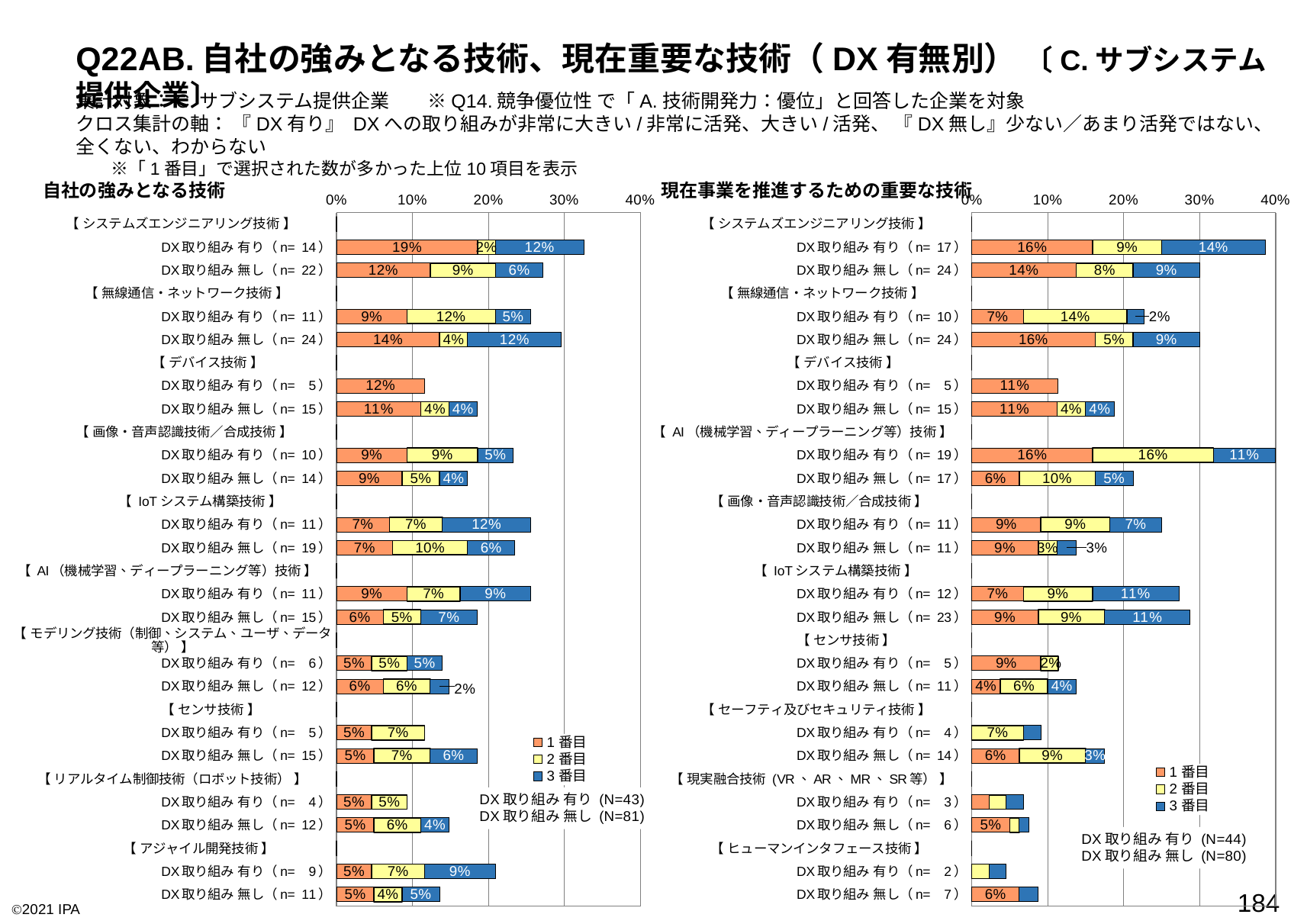

Q22AB.自社の強みとなる技術、現在重要な技術（DX有無別） 〔C.サブシステム提供企業〕
集計対象：C.サブシステム提供企業　　※Q14.競争優位性 で「A.技術開発力：優位」と回答した企業を対象
クロス集計の軸： 『DX有り』 DXへの取り組みが非常に大きい/非常に活発、大きい/活発、 『DX無し』少ない／あまり活発ではない、全くない、わからない
　　※「1番目」で選択された数が多かった上位10項目を表示
自社の強みとなる技術
現在事業を推進するための重要な技術

### Chart:

| Category | 1番目 | 2番目 | 3番目 |
|---|---|---|---|
| 【 システムズエンジニアリング技術 】           | 0.0 | 0.0 | 0.0 |
| DX取り組み 有り（n=  14） | 0.18604651162790697 | 0.023255813953488372 | 0.11627906976744186 |
| DX取り組み 無し（n=  22） | 0.12345679012345678 | 0.08641975308641975 | 0.06172839506172839 |
| 【 無線通信・ネットワーク技術 】             | 0.0 | 0.0 | 0.0 |
| DX取り組み 有り（n=  11） | 0.09302325581395349 | 0.11627906976744186 | 0.046511627906976744 |
| DX取り組み 無し（n=  24） | 0.13580246913580246 | 0.037037037037037035 | 0.12345679012345678 |
| 【 デバイス技術 】                    | 0.0 | 0.0 | 0.0 |
| DX取り組み 有り（n=    5） | 0.11627906976744186 | 0.0 | 0.0 |
| DX取り組み 無し（n=  15） | 0.1111111111111111 | 0.037037037037037035 | 0.037037037037037035 |
| 【 画像・音声認識技術／合成技術 】            | 0.0 | 0.0 | 0.0 |
| DX取り組み 有り（n=  10） | 0.09302325581395349 | 0.09302325581395349 | 0.046511627906976744 |
| DX取り組み 無し（n=  14） | 0.08641975308641975 | 0.04938271604938271 | 0.037037037037037035 |
| 【 IoTシステム構築技術 】               | 0.0 | 0.0 | 0.0 |
| DX取り組み 有り（n=  11） | 0.06976744186046512 | 0.06976744186046512 | 0.11627906976744186 |
| DX取り組み 無し（n=  19） | 0.07407407407407407 | 0.09876543209876543 | 0.06172839506172839 |
| 【 AI（機械学習、ディープラーニング等）技術 】     | 0.0 | 0.0 | 0.0 |
| DX取り組み 有り（n=  11） | 0.09302325581395349 | 0.06976744186046512 | 0.09302325581395349 |
| DX取り組み 無し（n=  15） | 0.06172839506172839 | 0.04938271604938271 | 0.07407407407407407 |
| 【 モデリング技術（制御、システム、ユーザ、データ等） 】 | 0.0 | 0.0 | 0.0 |
| DX取り組み 有り（n=    6） | 0.046511627906976744 | 0.046511627906976744 | 0.046511627906976744 |
| DX取り組み 無し（n=  12） | 0.06172839506172839 | 0.06172839506172839 | 0.024691358024691357 |
| 【 センサ技術 】                     | 0.0 | 0.0 | 0.0 |
| DX取り組み 有り（n=    5） | 0.046511627906976744 | 0.06976744186046512 | 0.0 |
| DX取り組み 無し（n=  15） | 0.04938271604938271 | 0.07407407407407407 | 0.06172839506172839 |
| 【 リアルタイム制御技術（ロボット技術） 】        | 0.0 | 0.0 | 0.0 |
| DX取り組み 有り（n=    4） | 0.046511627906976744 | 0.046511627906976744 | 0.0 |
| DX取り組み 無し（n=  12） | 0.04938271604938271 | 0.06172839506172839 | 0.037037037037037035 |
| 【 アジャイル開発技術 】                 | 0.0 | 0.0 | 0.0 |
| DX取り組み 有り（n=    9） | 0.046511627906976744 | 0.06976744186046512 | 0.09302325581395349 |
| DX取り組み 無し（n=  11） | 0.04938271604938271 | 0.037037037037037035 | 0.04938271604938271 |

### Chart:

| Category | 1番目 | 2番目 | 3番目 |
|---|---|---|---|
| 【 システムズエンジニアリング技術 】           | 0.0 | 0.0 | 0.0 |
| DX取り組み 有り（n=  17） | 0.1590909090909091 | 0.09090909090909091 | 0.13636363636363635 |
| DX取り組み 無し（n=  24） | 0.1375 | 0.075 | 0.0875 |
| 【 無線通信・ネットワーク技術 】             | 0.0 | 0.0 | 0.0 |
| DX取り組み 有り（n=  10） | 0.06818181818181818 | 0.13636363636363635 | 0.022727272727272728 |
| DX取り組み 無し（n=  24） | 0.1625 | 0.05 | 0.0875 |
| 【 デバイス技術 】                    | 0.0 | 0.0 | 0.0 |
| DX取り組み 有り（n=    5） | 0.11363636363636363 | 0.0 | 0.0 |
| DX取り組み 無し（n=  15） | 0.1125 | 0.0375 | 0.0375 |
| 【 AI（機械学習、ディープラーニング等）技術 】     | 0.0 | 0.0 | 0.0 |
| DX取り組み 有り（n=  19） | 0.1590909090909091 | 0.1590909090909091 | 0.11363636363636363 |
| DX取り組み 無し（n=  17） | 0.0625 | 0.1 | 0.05 |
| 【 画像・音声認識技術／合成技術 】            | 0.0 | 0.0 | 0.0 |
| DX取り組み 有り（n=  11） | 0.09090909090909091 | 0.09090909090909091 | 0.06818181818181818 |
| DX取り組み 無し（n=  11） | 0.0875 | 0.025 | 0.025 |
| 【 IoTシステム構築技術 】               | 0.0 | 0.0 | 0.0 |
| DX取り組み 有り（n=  12） | 0.06818181818181818 | 0.09090909090909091 | 0.11363636363636363 |
| DX取り組み 無し（n=  23） | 0.0875 | 0.0875 | 0.1125 |
| 【 センサ技術 】                     | 0.0 | 0.0 | 0.0 |
| DX取り組み 有り（n=    5） | 0.09090909090909091 | 0.022727272727272728 | 0.0 |
| DX取り組み 無し（n=  11） | 0.0375 | 0.0625 | 0.0375 |
| 【 セーフティ及びセキュリティ技術 】           | 0.0 | 0.0 | 0.0 |
| DX取り組み 有り（n=    4） | 0.0 | 0.06818181818181818 | 0.022727272727272728 |
| DX取り組み 無し（n=  14） | 0.0625 | 0.0875 | 0.025 |
| 【 現実融合技術 (VR、AR、MR、SR等） 】     | 0.0 | 0.0 | 0.0 |
| DX取り組み 有り（n=    3） | 0.022727272727272728 | 0.022727272727272728 | 0.022727272727272728 |
| DX取り組み 無し（n=    6） | 0.05 | 0.0125 | 0.0125 |
| 【 ヒューマンインタフェース技術 】            | 0.0 | 0.0 | 0.0 |
| DX取り組み 有り（n=    2） | 0.0 | 0.022727272727272728 | 0.022727272727272728 |
| DX取り組み 無し（n=    7） | 0.0625 | 0.0 | 0.025 |